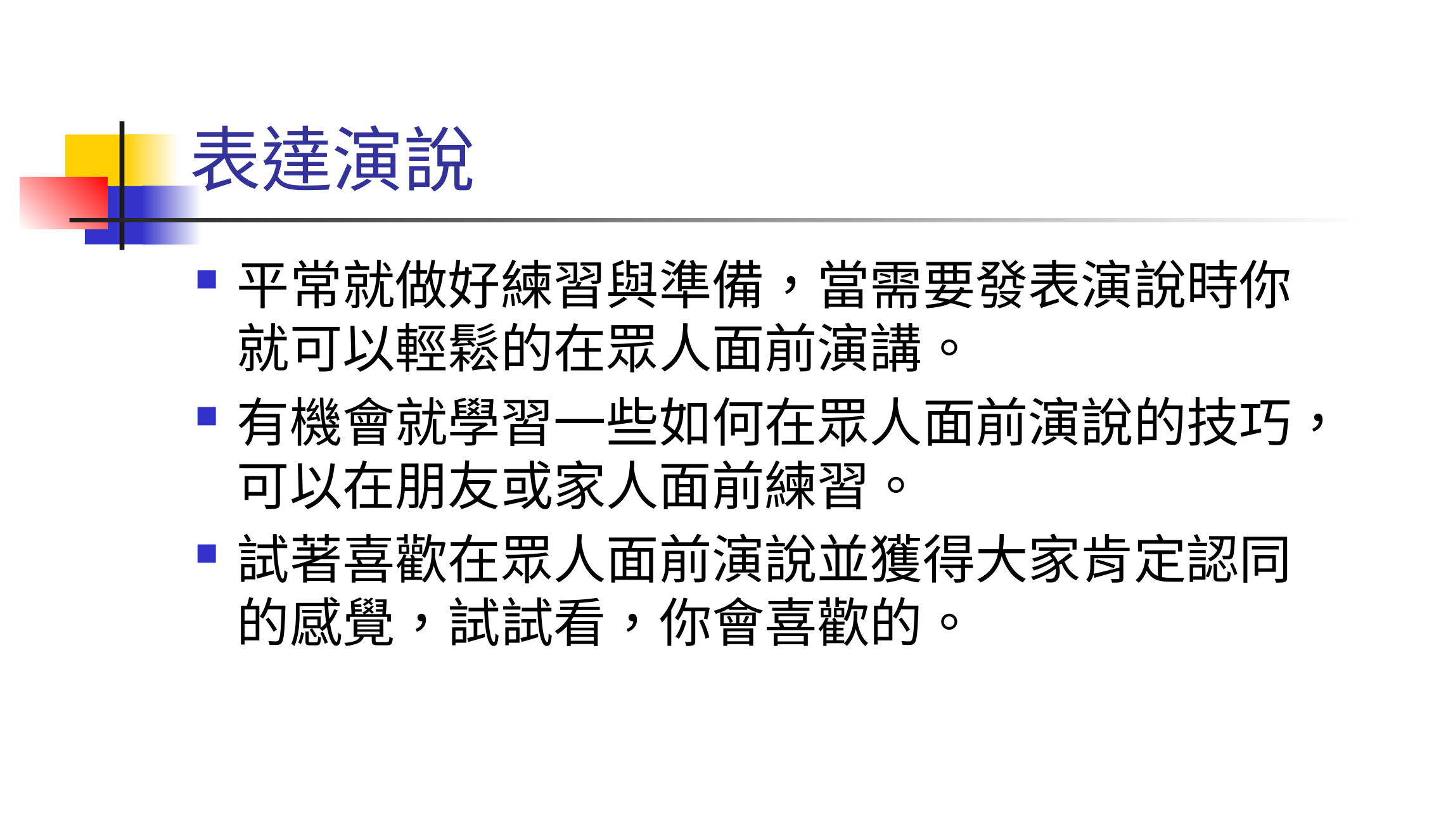

# 表達演說
平常就做好練習與準備，當需要發表演說時你就可以輕鬆的在眾人面前演講。
有機會就學習一些如何在眾人面前演說的技巧，可以在朋友或家人面前練習。
試著喜歡在眾人面前演說並獲得大家肯定認同的感覺，試試看，你會喜歡的。